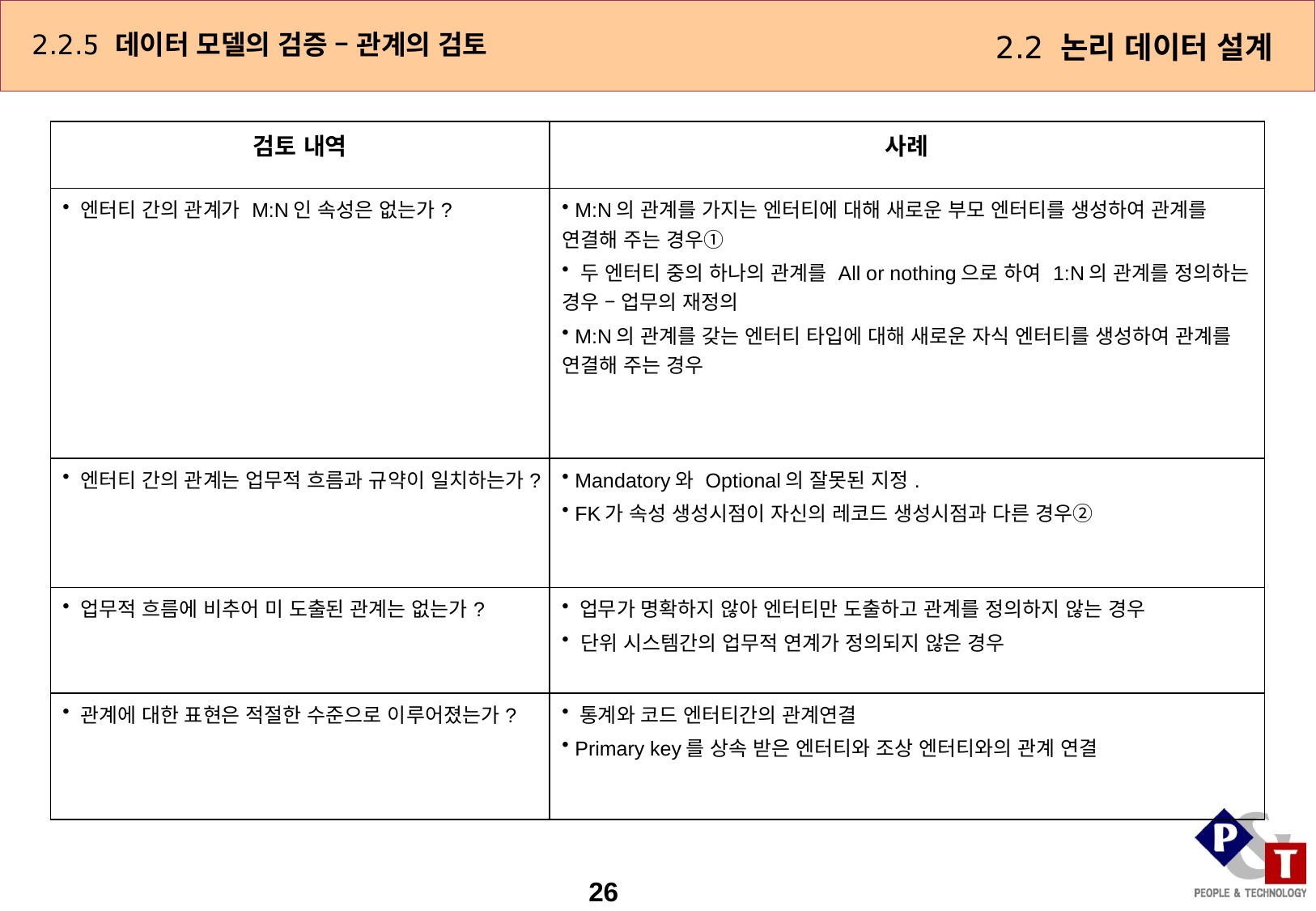

2.2.5 데이터 모델의 검증 – 관계의 검토
2.2 논리 데이터 설계
| 검토 내역 | 사례 |
| --- | --- |
| 엔터티 간의 관계가 M:N인 속성은 없는가? | M:N의 관계를 가지는 엔터티에 대해 새로운 부모 엔터티를 생성하여 관계를 연결해 주는 경우① 두 엔터티 중의 하나의 관계를 All or nothing으로 하여 1:N의 관계를 정의하는 경우 – 업무의 재정의 M:N의 관계를 갖는 엔터티 타입에 대해 새로운 자식 엔터티를 생성하여 관계를 연결해 주는 경우 |
| 엔터티 간의 관계는 업무적 흐름과 규약이 일치하는가? | Mandatory와 Optional의 잘못된 지정. FK가 속성 생성시점이 자신의 레코드 생성시점과 다른 경우② |
| 업무적 흐름에 비추어 미 도출된 관계는 없는가? | 업무가 명확하지 않아 엔터티만 도출하고 관계를 정의하지 않는 경우 단위 시스템간의 업무적 연계가 정의되지 않은 경우 |
| 관계에 대한 표현은 적절한 수준으로 이루어졌는가? | 통계와 코드 엔터티간의 관계연결 Primary key를 상속 받은 엔터티와 조상 엔터티와의 관계 연결 |